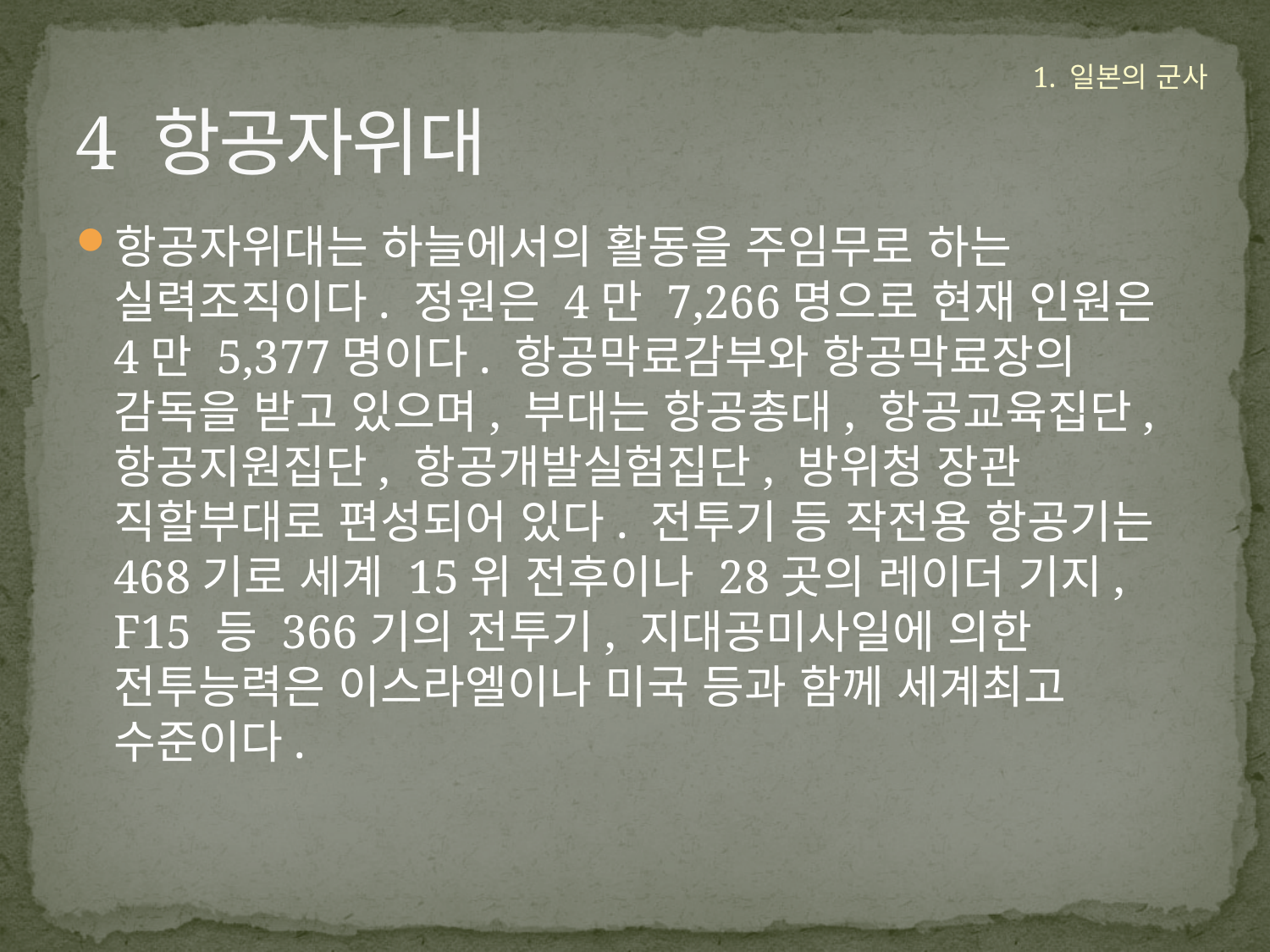

# 4 항공자위대
1. 일본의 군사
항공자위대는 하늘에서의 활동을 주임무로 하는 실력조직이다. 정원은 4만 7,266명으로 현재 인원은 4만 5,377명이다. 항공막료감부와 항공막료장의 감독을 받고 있으며, 부대는 항공총대, 항공교육집단, 항공지원집단, 항공개발실험집단, 방위청 장관 직할부대로 편성되어 있다. 전투기 등 작전용 항공기는 468기로 세계 15위 전후이나 28곳의 레이더 기지, F15 등 366기의 전투기, 지대공미사일에 의한 전투능력은 이스라엘이나 미국 등과 함께 세계최고 수준이다.